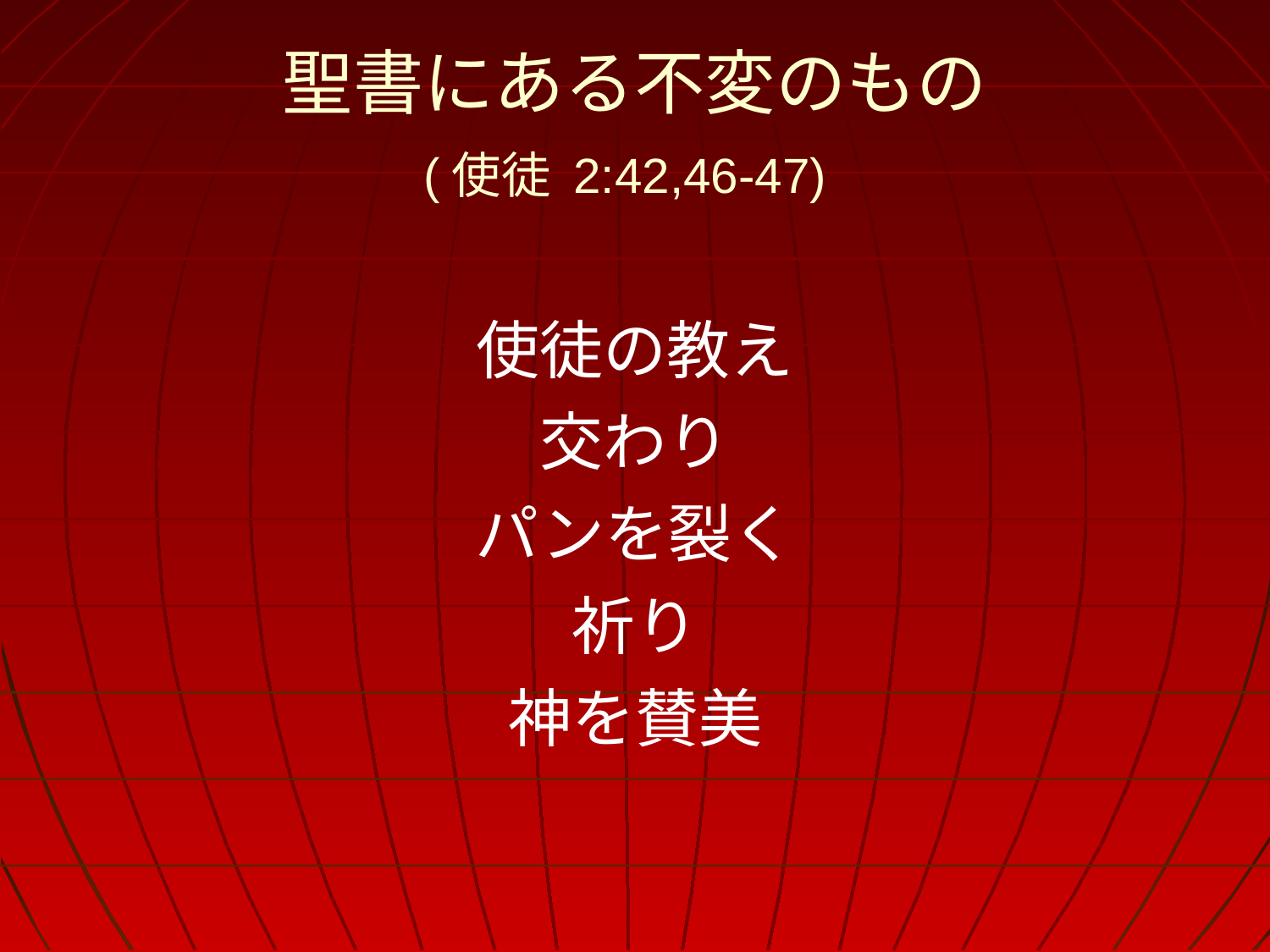

聖書にある不変のもの
(使徒 2:42,46-47)

使徒の教え
交わり
パンを裂く
祈り
神を賛美